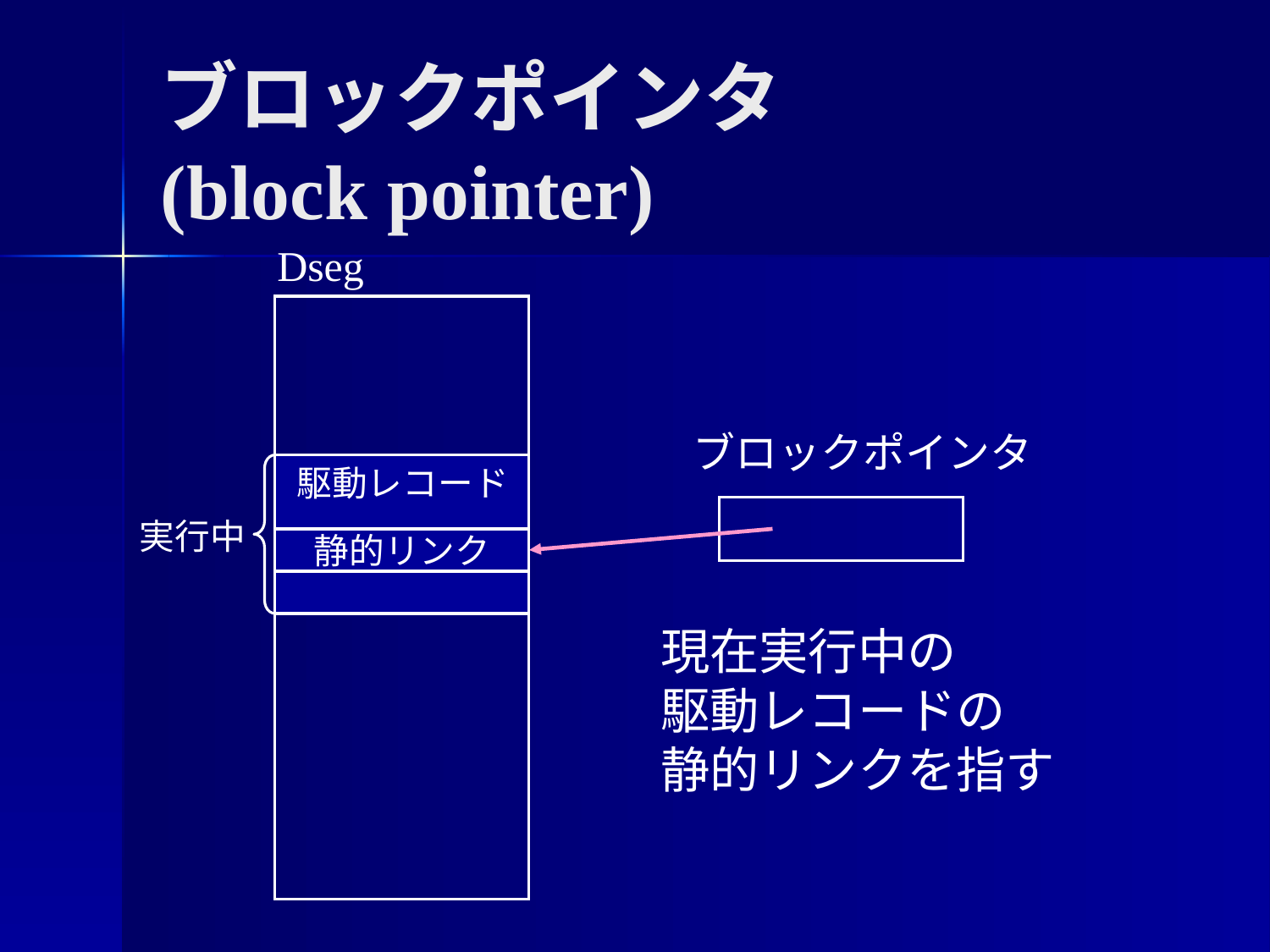

ブロックポインタ
(block pointer)
Dseg

ブロックポインタ

駆動レコード
実行中
静的リンク

現在実行中の
駆動レコードの
静的リンクを指す